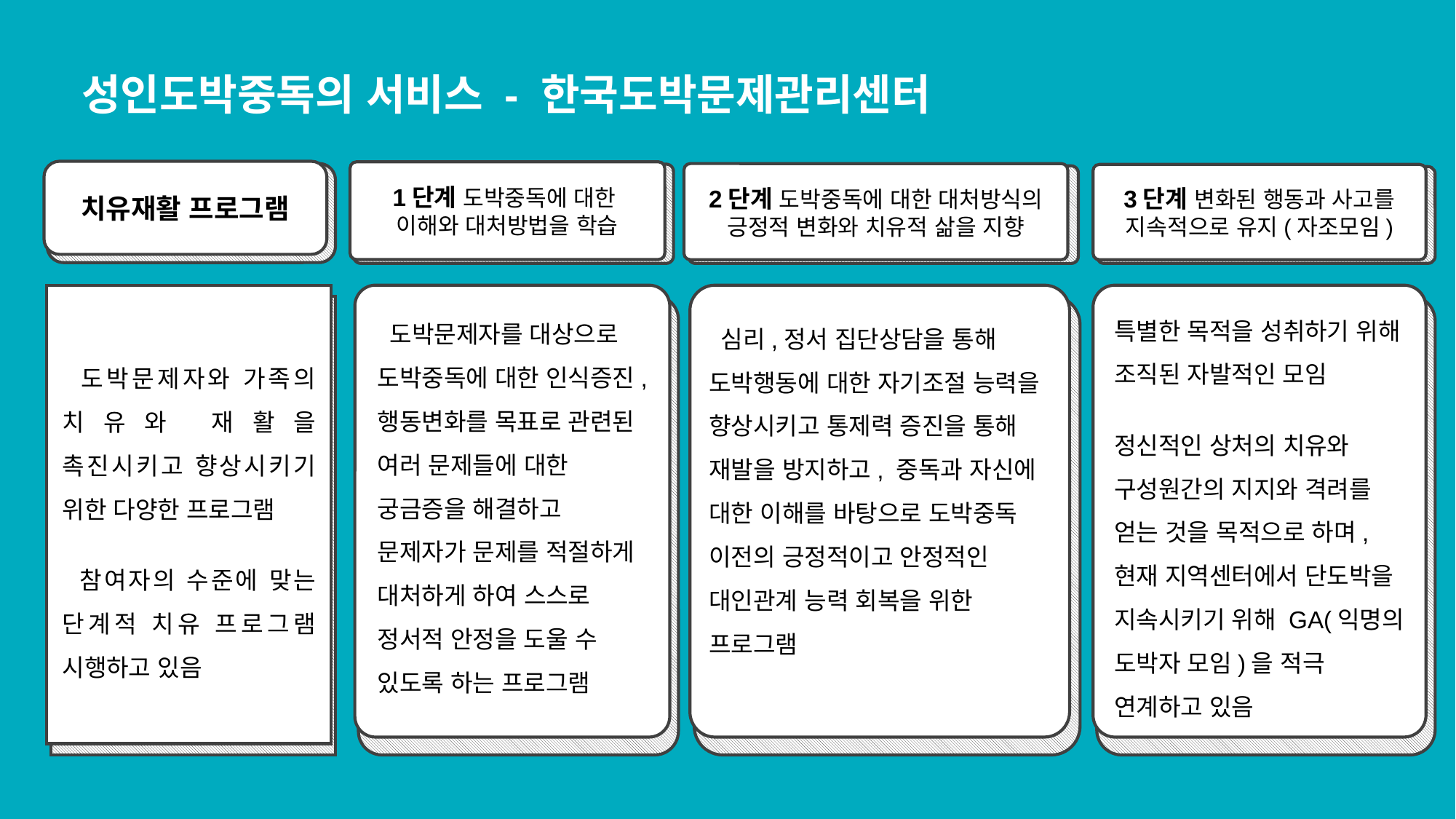

성인도박중독의 서비스 - 한국도박문제관리센터
치유재활 프로그램

1단계 도박중독에 대한
이해와 대처방법을 학습

2단계 도박중독에 대한 대처방식의 긍정적 변화와 치유적 삶을 지향

3단계 변화된 행동과 사고를 지속적으로 유지(자조모임)

특별한 목적을 성취하기 위해 조직된 자발적인 모임

정신적인 상처의 치유와 구성원간의 지지와 격려를 얻는 것을 목적으로 하며, 현재 지역센터에서 단도박을 지속시키기 위해 GA(익명의 도박자 모임)을 적극 연계하고 있음
 도박문제자를 대상으로 도박중독에 대한 인식증진, 행동변화를 목표로 관련된 여러 문제들에 대한 궁금증을 해결하고 문제자가 문제를 적절하게 대처하게 하여 스스로 정서적 안정을 도울 수 있도록 하는 프로그램
 심리,정서 집단상담을 통해 도박행동에 대한 자기조절 능력을 향상시키고 통제력 증진을 통해 재발을 방지하고, 중독과 자신에 대한 이해를 바탕으로 도박중독 이전의 긍정적이고 안정적인 대인관계 능력 회복을 위한 프로그램

 도박문제자와 가족의 치유와 재활을 촉진시키고 향상시키기 위한 다양한 프로그램

 참여자의 수준에 맞는 단계적 치유 프로그램 시행하고 있음